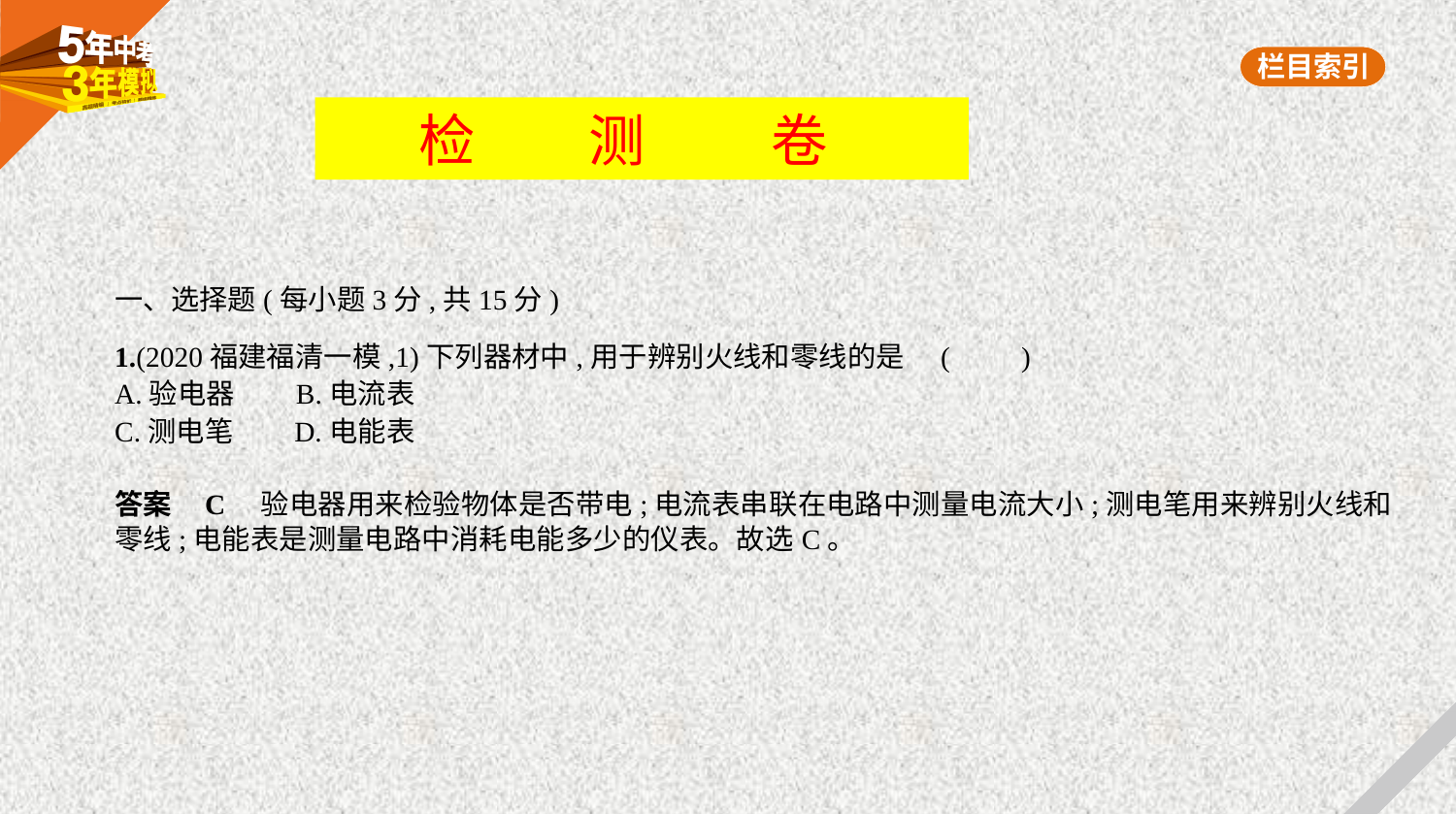

检         测          卷
一、选择题(每小题3分,共15分)
1.(2020福建福清一模,1)下列器材中,用于辨别火线和零线的是 (　　)
A.验电器　    B.电流表
C.测电笔　    D.电能表
答案    C　验电器用来检验物体是否带电;电流表串联在电路中测量电流大小;测电笔用来辨别火线和
零线;电能表是测量电路中消耗电能多少的仪表。故选C。